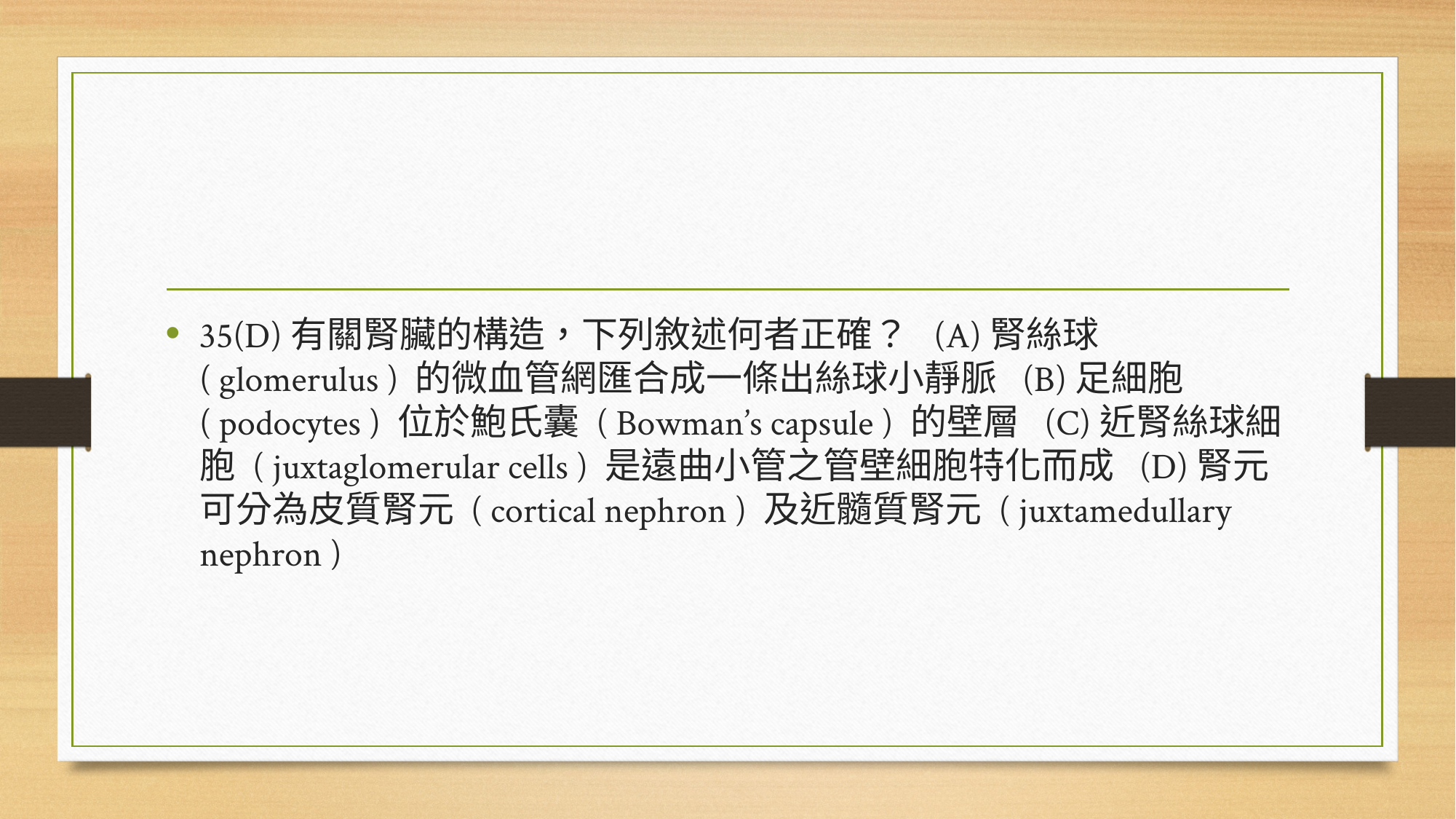

#
35(D)有關腎臟的構造，下列敘述何者正確？  (A)腎絲球 ( glomerulus ) 的微血管網匯合成一條出絲球小靜脈  (B)足細胞 ( podocytes ) 位於鮑氏囊 ( Bowman’s capsule ) 的壁層  (C)近腎絲球細胞 ( juxtaglomerular cells ) 是遠曲小管之管壁細胞特化而成  (D)腎元可分為皮質腎元 ( cortical nephron ) 及近髓質腎元 ( juxtamedullary nephron )